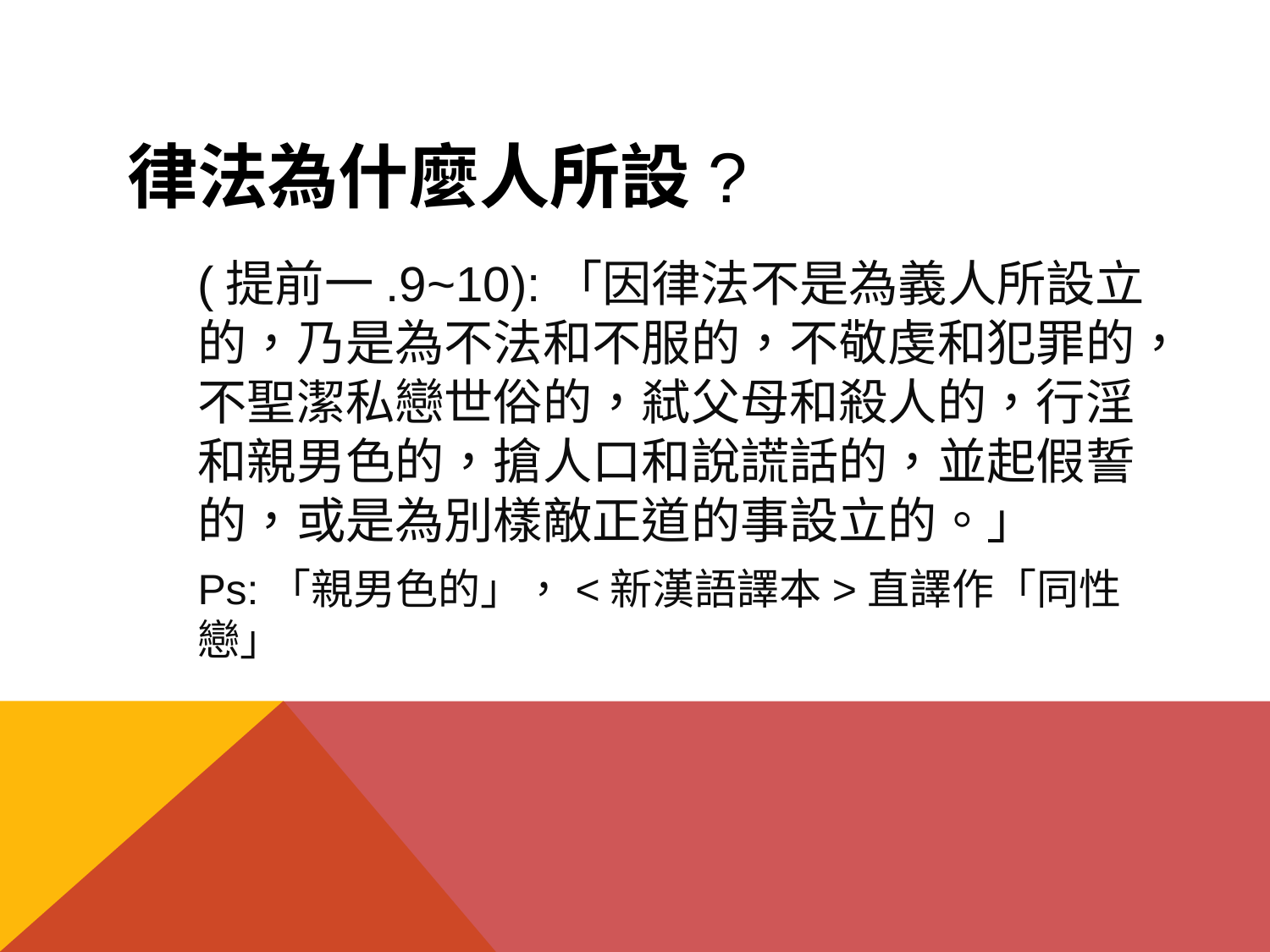

# 律法為什麼人所設?
(提前一.9~10):「因律法不是為義人所設立的，乃是為不法和不服的，不敬虔和犯罪的，不聖潔私戀世俗的，弒父母和殺人的，行淫和親男色的，搶人口和說謊話的，並起假誓的，或是為別樣敵正道的事設立的。」
Ps:「親男色的」，<新漢語譯本>直譯作「同性戀」